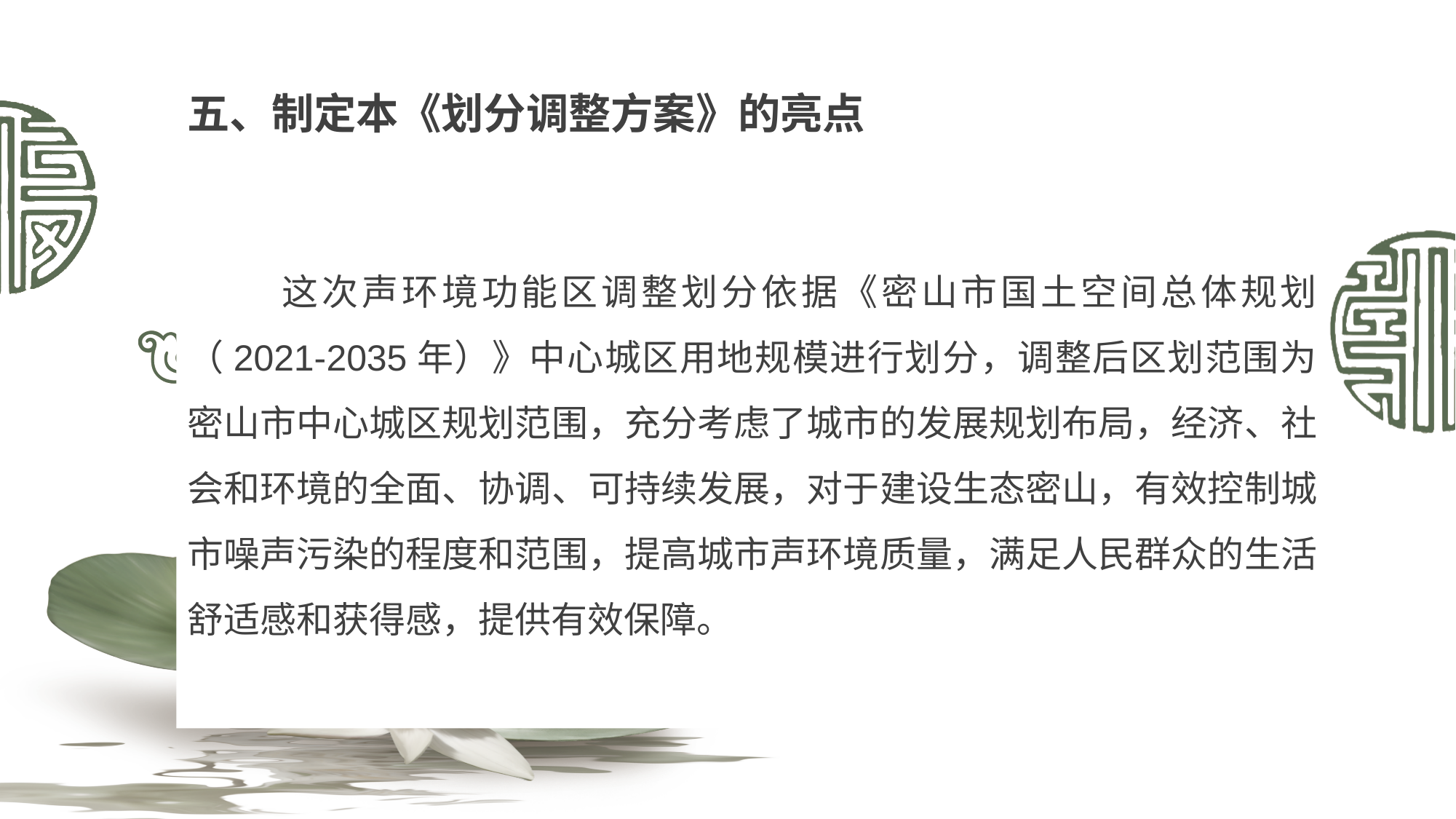

五、制定本《划分调整方案》的亮点
       这次声环境功能区调整划分依据《密山市国土空间总体规划（2021-2035年）》中心城区用地规模进行划分，调整后区划范围为密山市中心城区规划范围，充分考虑了城市的发展规划布局，经济、社会和环境的全面、协调、可持续发展，对于建设生态密山，有效控制城市噪声污染的程度和范围，提高城市声环境质量，满足人民群众的生活舒适感和获得感，提供有效保障。